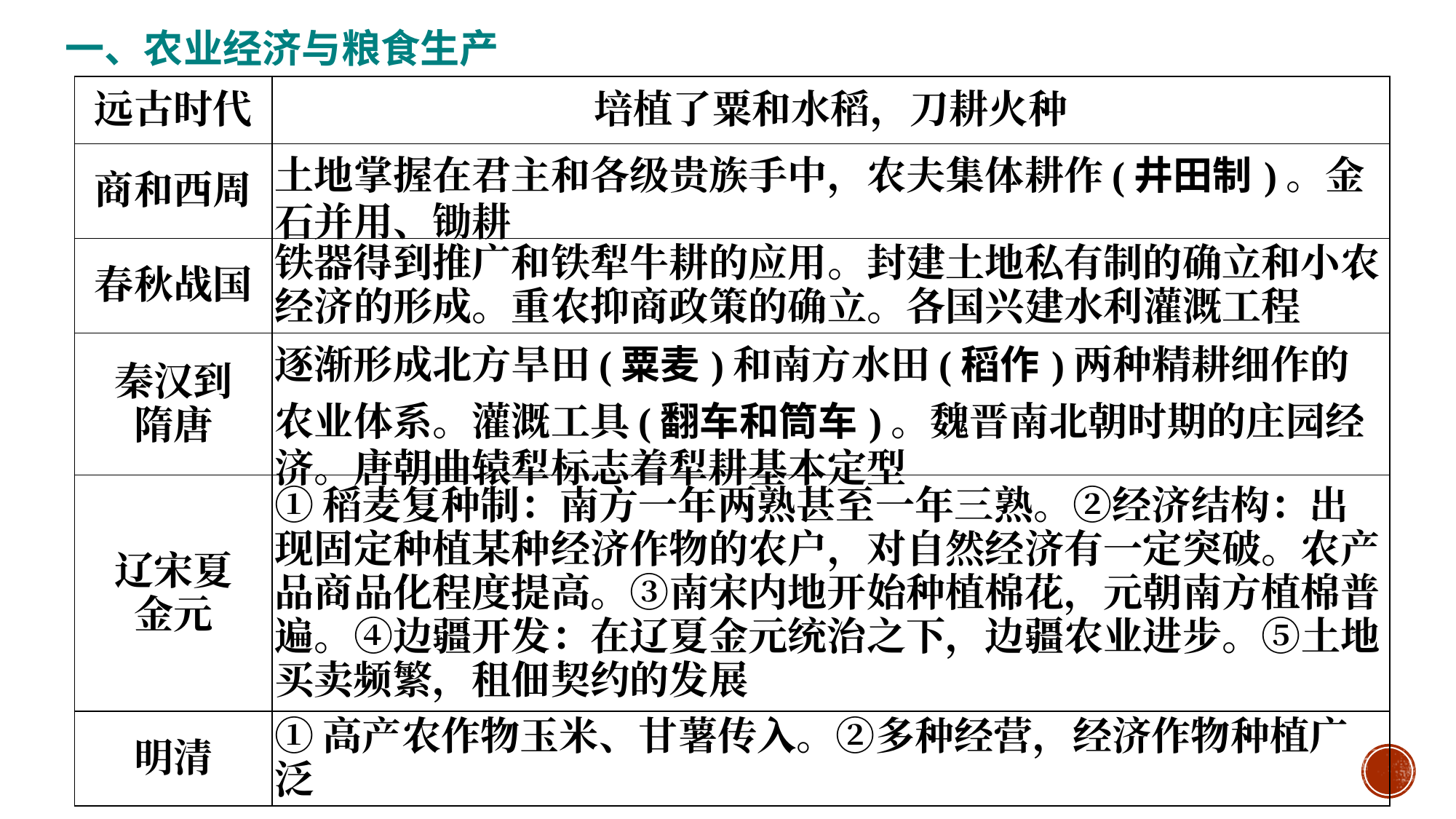

一、农业经济与粮食生产
#
| 远古时代 | 培植了粟和水稻，刀耕火种 |
| --- | --- |
| 商和西周 | 土地掌握在君主和各级贵族手中，农夫集体耕作(井田制)。金石并用、锄耕 |
| 春秋战国 | 铁器得到推广和铁犁牛耕的应用。封建土地私有制的确立和小农经济的形成。重农抑商政策的确立。各国兴建水利灌溉工程 |
| 秦汉到 隋唐 | 逐渐形成北方旱田(粟麦)和南方水田(稻作)两种精耕细作的农业体系。灌溉工具(翻车和筒车)。魏晋南北朝时期的庄园经济。唐朝曲辕犁标志着犁耕基本定型 |
| 辽宋夏 金元 | ①稻麦复种制：南方一年两熟甚至一年三熟。②经济结构：出现固定种植某种经济作物的农户，对自然经济有一定突破。农产品商品化程度提高。③南宋内地开始种植棉花，元朝南方植棉普遍。④边疆开发：在辽夏金元统治之下，边疆农业进步。⑤土地买卖频繁，租佃契约的发展 |
| 明清 | ①高产农作物玉米、甘薯传入。②多种经营，经济作物种植广泛 |